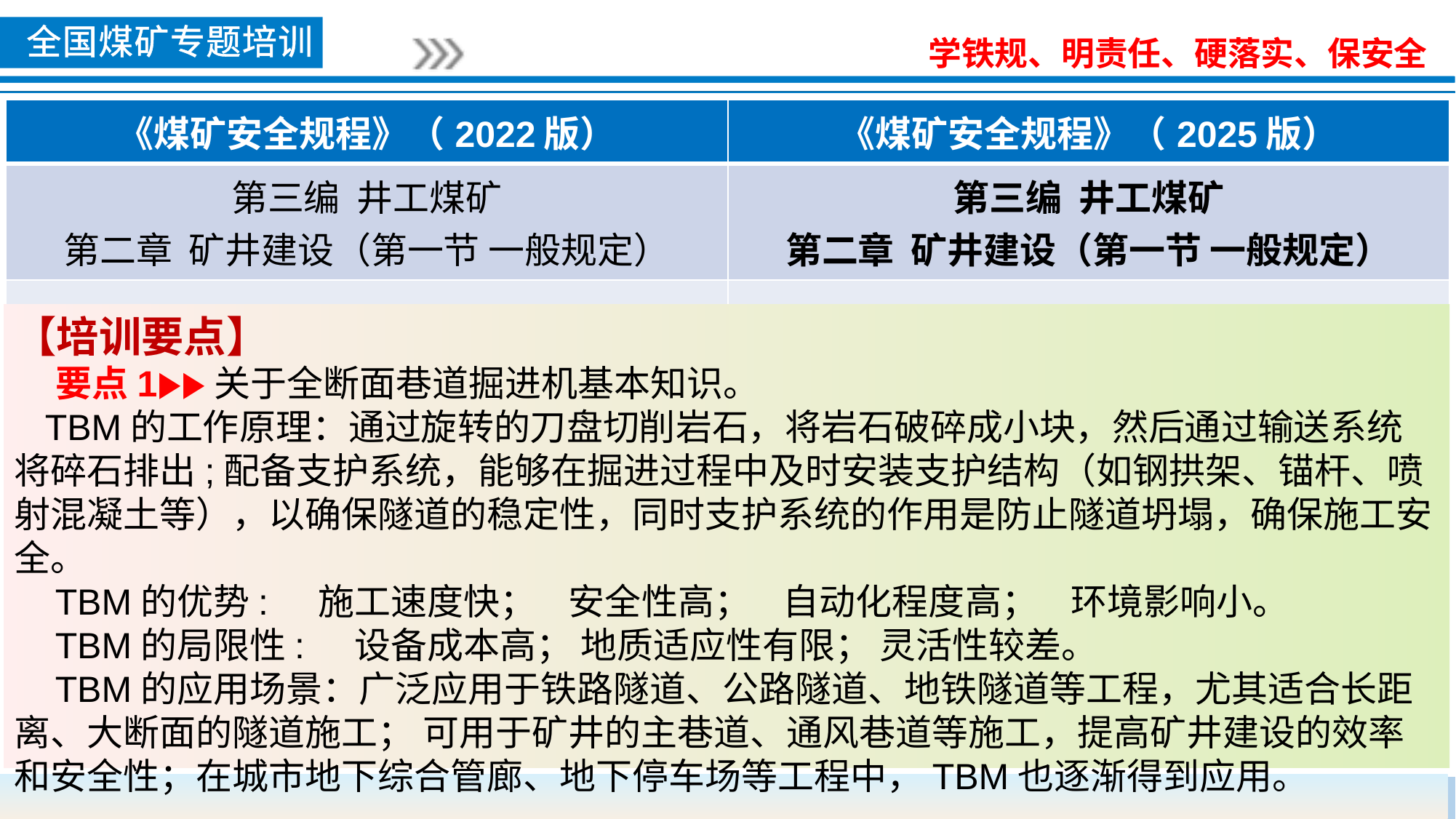

| 《煤矿安全规程》（2022版） | 《煤矿安全规程》（2025版） |
| --- | --- |
| 第三编 井工煤矿 第二章 矿井建设（第一节 一般规定） | 第三编 井工煤矿 第二章 矿井建设（第一节 一般规定） |
| 新增 | 第八十四条 使用全断面巷道掘进机(TBM)掘进时，应当遵守下列规定: (五)刀盘和一运、二运输送机应当配备启动语音报警和急停装置。 (六)应当配备机载灭火器或者其他消防系统。 (七)大倾角(坡度大于±１０°)掘进时，设备人员通道必须有可靠的防滑措施。 |
【培训要点】
    要点1▶▶关于全断面巷道掘进机基本知识。
   TBM的工作原理：通过旋转的刀盘切削岩石，将岩石破碎成小块，然后通过输送系统将碎石排出;配备支护系统，能够在掘进过程中及时安装支护结构（如钢拱架、锚杆、喷射混凝土等），以确保隧道的稳定性，同时支护系统的作用是防止隧道坍塌，确保施工安全。
    TBM的优势:    施工速度快；    安全性高；    自动化程度高；    环境影响小。
    TBM的局限性:    设备成本高； 地质适应性有限； 灵活性较差。
    TBM的应用场景：广泛应用于铁路隧道、公路隧道、地铁隧道等工程，尤其适合长距离、大断面的隧道施工； 可用于矿井的主巷道、通风巷道等施工，提高矿井建设的效率和安全性；在城市地下综合管廊、地下停车场等工程中，TBM也逐渐得到应用。